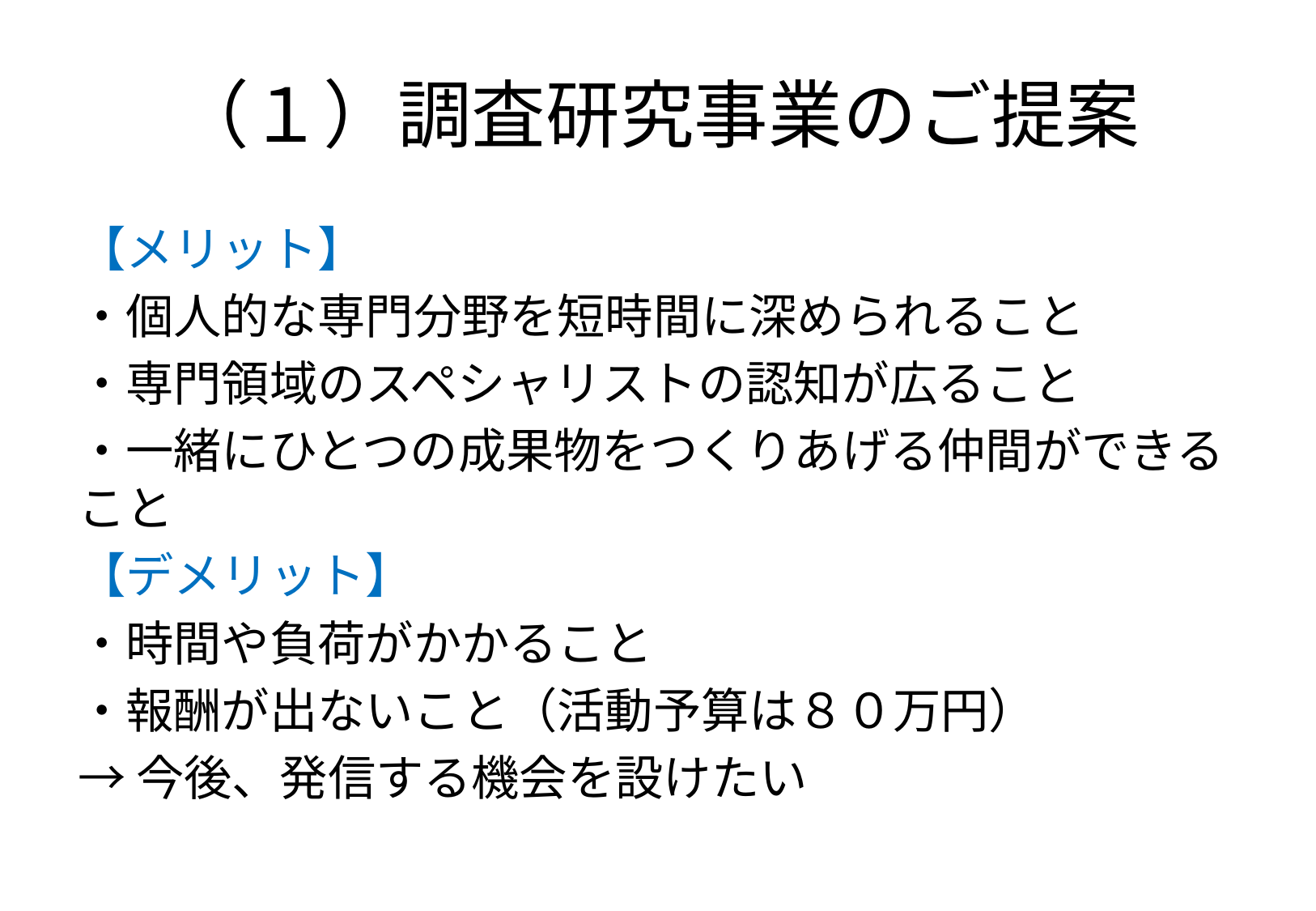

# （１）調査研究事業のご提案
【メリット】
・個人的な専門分野を短時間に深められること
・専門領域のスペシャリストの認知が広ること
・一緒にひとつの成果物をつくりあげる仲間ができること
【デメリット】
・時間や負荷がかかること
・報酬が出ないこと（活動予算は８０万円）
→今後、発信する機会を設けたい